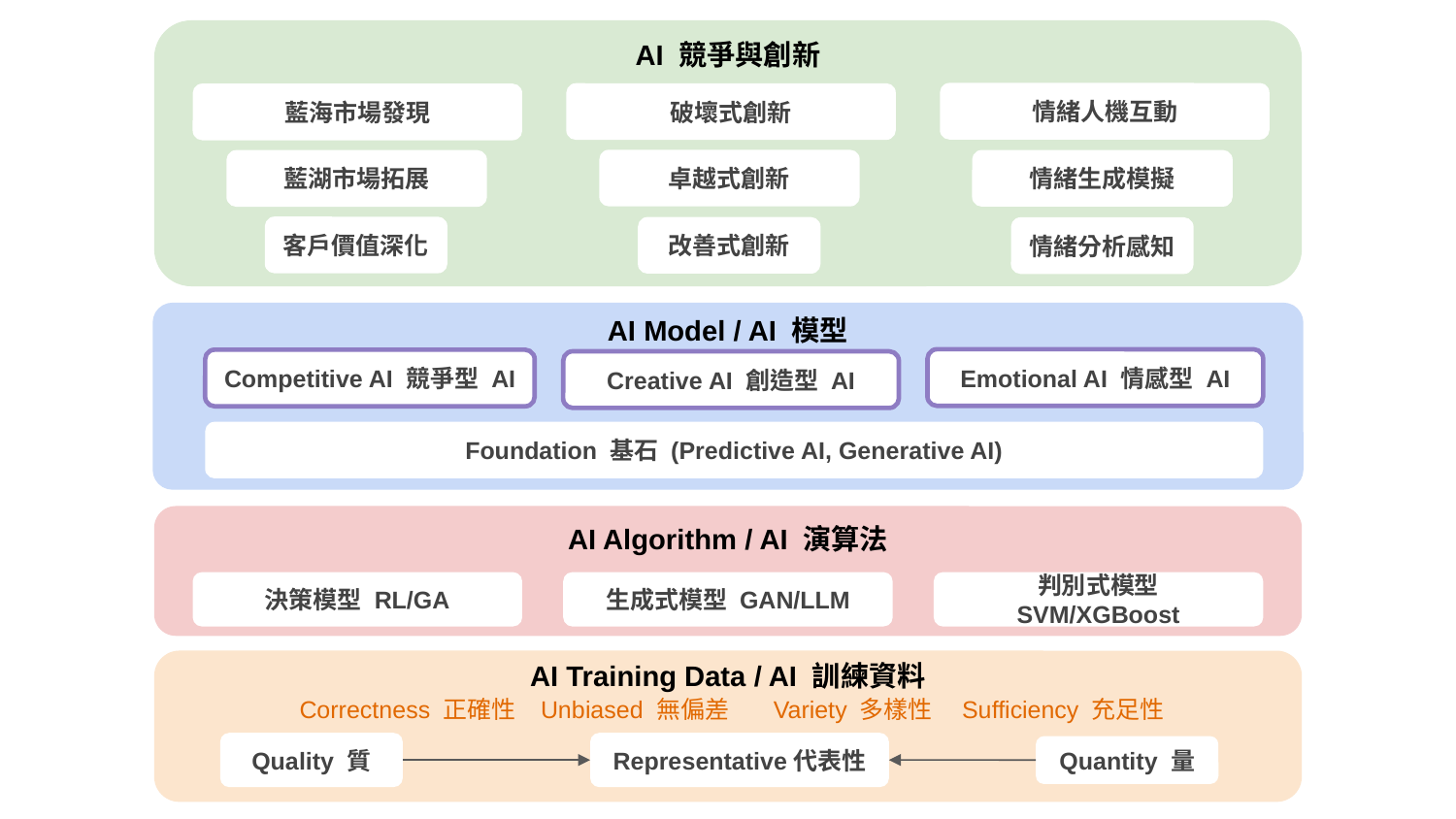

AI 競爭與創新

情緒人機互動
情緒生成模擬
情緒分析感知
破壞式創新
卓越式創新
改善式創新
藍海市場發現
藍湖市場拓展
客戶價值深化
AI Model / AI 模型
Emotional AI 情感型 AI
Competitive AI 競爭型 AI
Creative AI 創造型 AI
Foundation 基石 (Predictive AI, Generative AI)
AI Algorithm / AI 演算法
生成式模型 GAN/LLM
決策模型 RL/GA
判別式模型 SVM/XGBoost
AI Training Data / AI 訓練資料
Correctness 正確性
Unbiased 無偏差
Variety 多樣性
Sufficiency 充足性
Quality 質
Representative代表性
Quantity 量